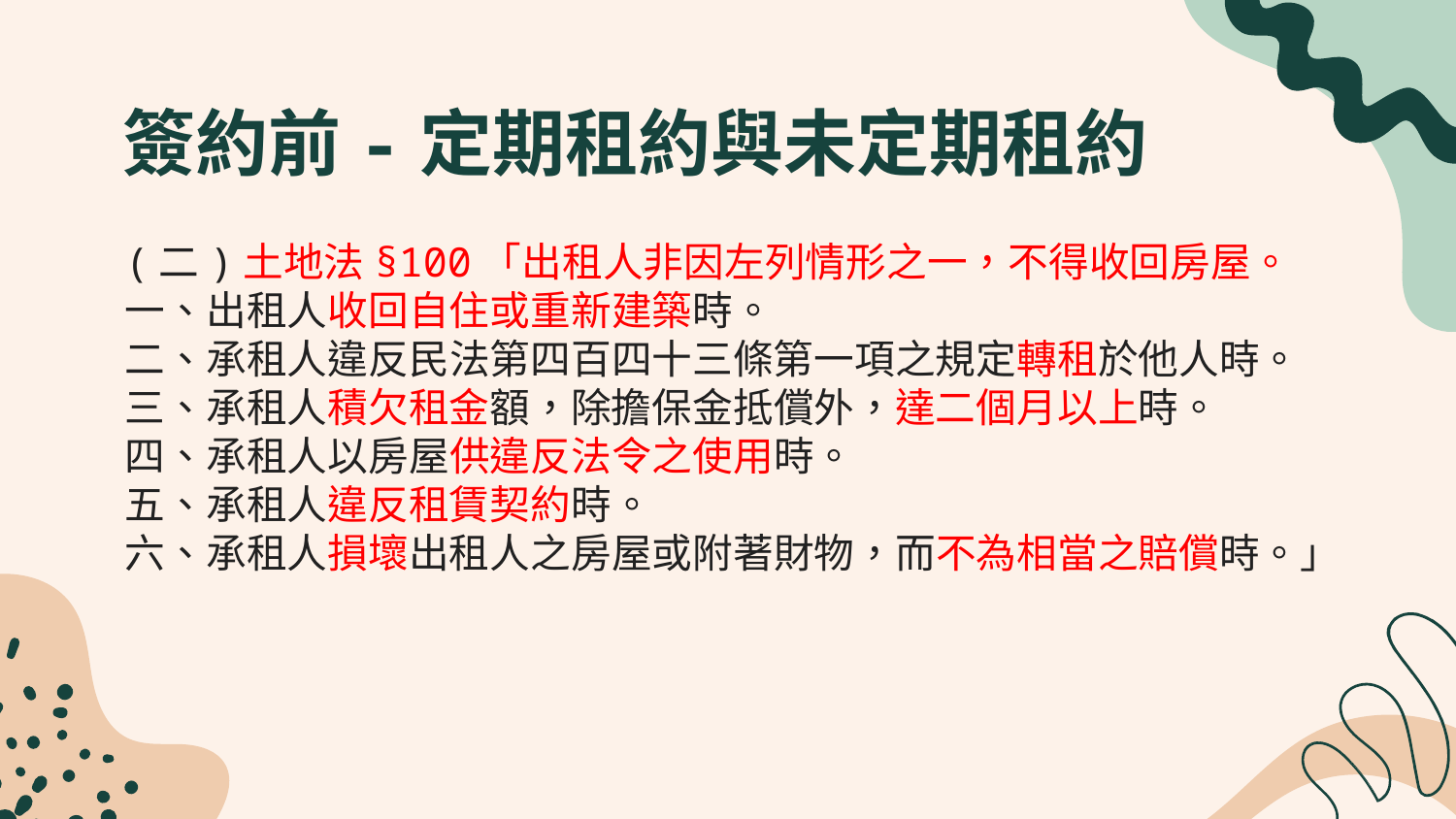

# 簽約前-定期租約與未定期租約
(二)土地法§100「出租人非因左列情形之一，不得收回房屋。
一、出租人收回自住或重新建築時。
二、承租人違反民法第四百四十三條第一項之規定轉租於他人時。
三、承租人積欠租金額，除擔保金抵償外，達二個月以上時。
四、承租人以房屋供違反法令之使用時。
五、承租人違反租賃契約時。
六、承租人損壞出租人之房屋或附著財物，而不為相當之賠償時。」